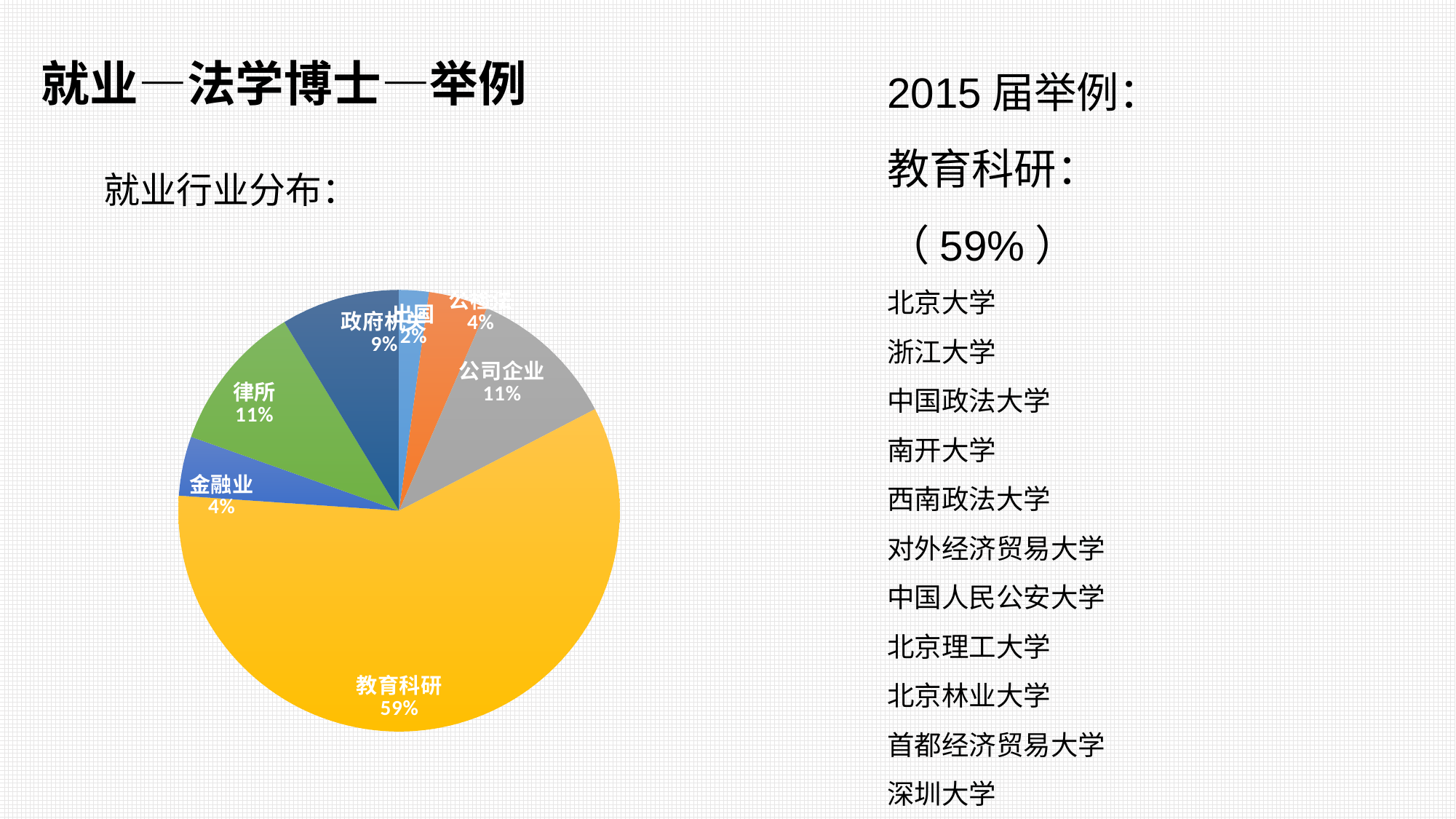

2015届举例：
教育科研：（59%）
北京大学
浙江大学
中国政法大学
南开大学
西南政法大学
对外经济贸易大学
中国人民公安大学
北京理工大学
北京林业大学
首都经济贸易大学
深圳大学
就业—法学博士—举例
就业行业分布：

### Chart

| Category | 汇总 |
|---|---|
| 出国 | 1.0 |
| 公检法 | 2.0 |
| 公司企业 | 5.0 |
| 教育科研 | 27.0 |
| 金融业 | 2.0 |
| 律所 | 5.0 |
| 政府机关 | 4.0 |